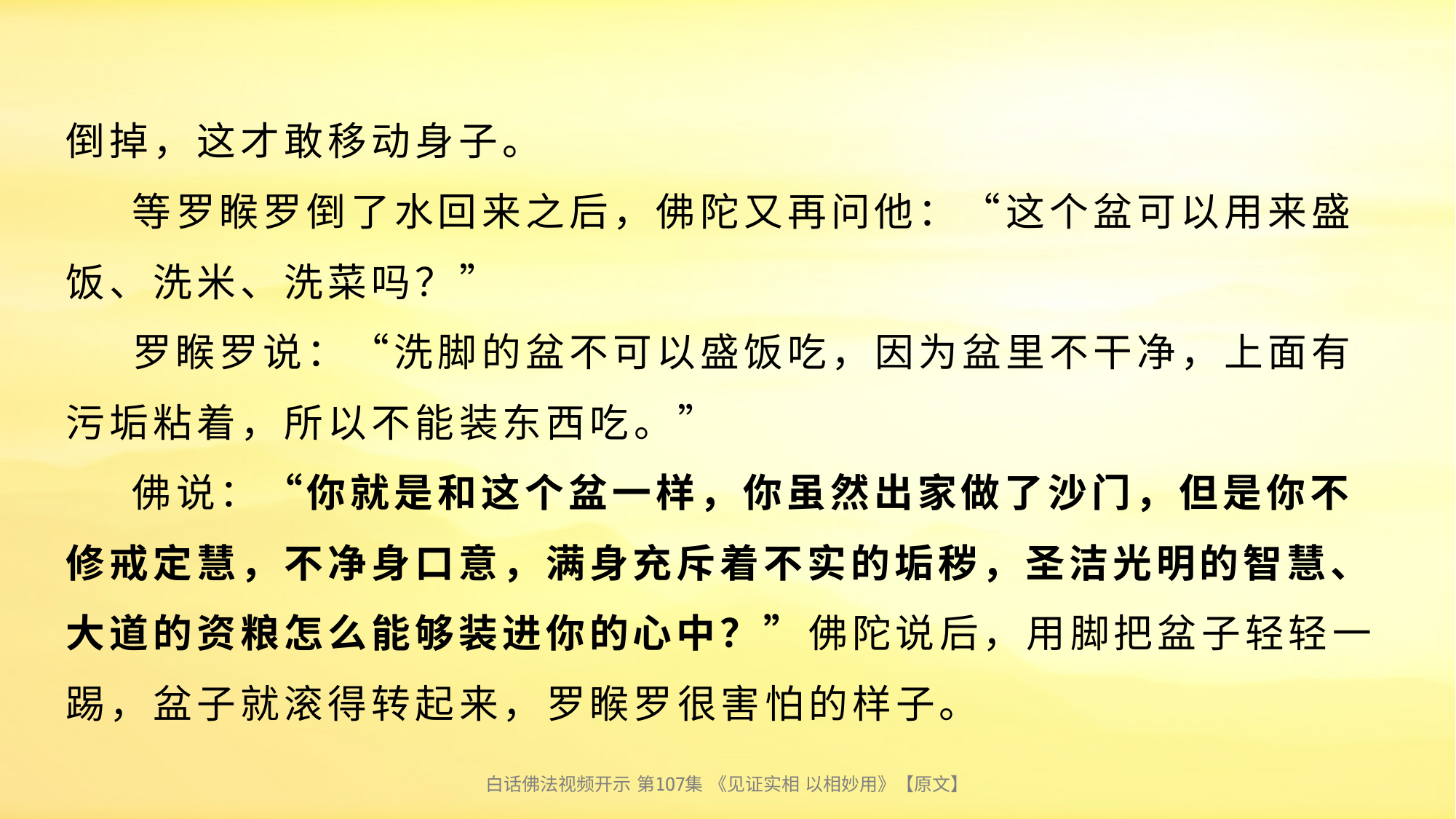

# 倒掉，这才敢移动身子。 等罗睺罗倒了水回来之后，佛陀又再问他：“这个盆可以用来盛饭、洗米、洗菜吗？” 罗睺罗说：“洗脚的盆不可以盛饭吃，因为盆里不干净，上面有污垢粘着，所以不能装东西吃。” 佛说：“你就是和这个盆一样，你虽然出家做了沙门，但是你不修戒定慧，不净身口意，满身充斥着不实的垢秽，圣洁光明的智慧、大道的资粮怎么能够装进你的心中？”佛陀说后，用脚把盆子轻轻一踢，盆子就滚得转起来，罗睺罗很害怕的样子。
白话佛法视频开示 第107集 《见证实相 以相妙用》【原文】